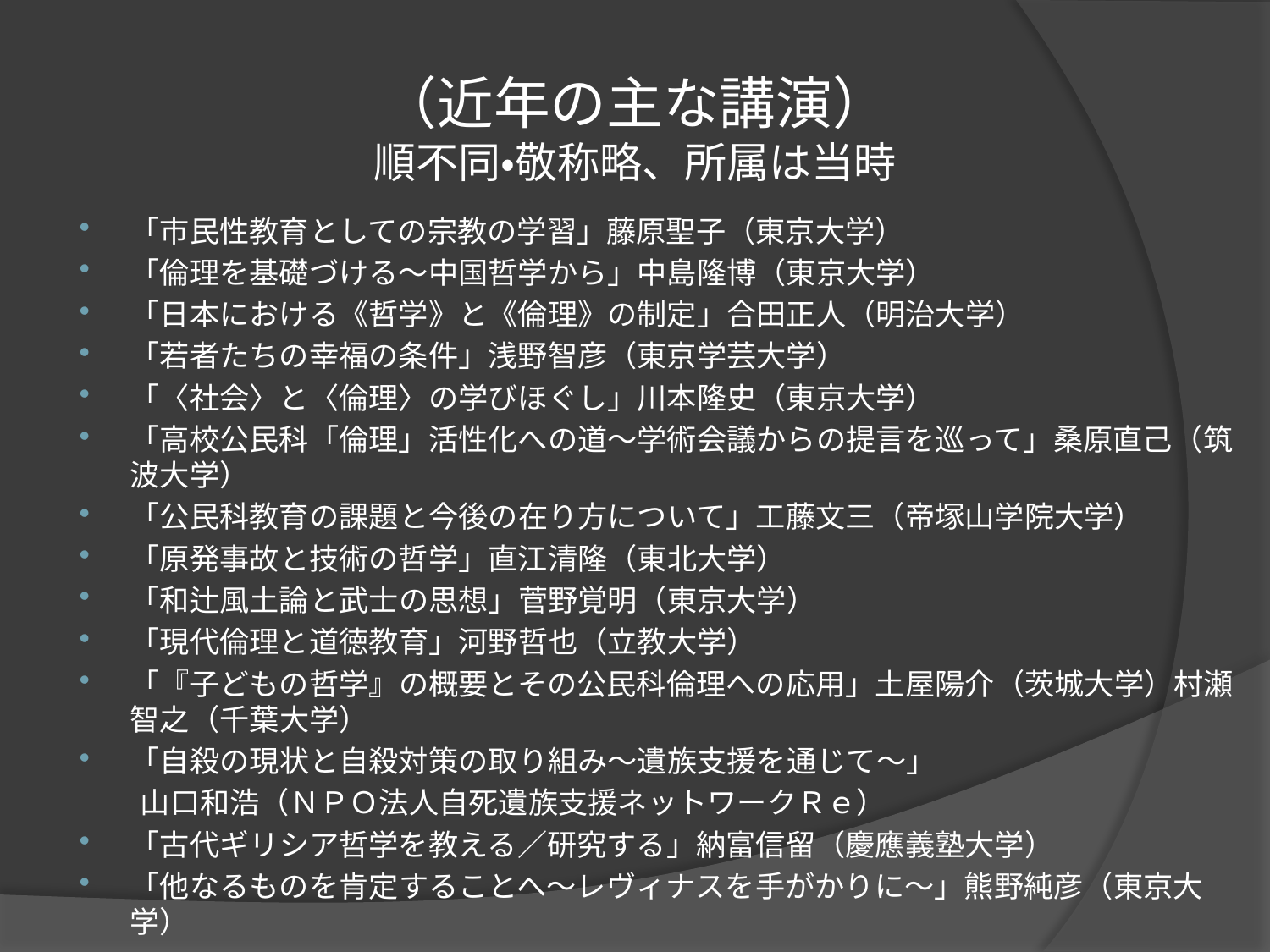

# （近年の主な講演） 順不同・敬称略、所属は当時
「市民性教育としての宗教の学習」藤原聖子（東京大学）
「倫理を基礎づける～中国哲学から」中島隆博（東京大学）
「日本における《哲学》と《倫理》の制定」合田正人（明治大学）
「若者たちの幸福の条件」浅野智彦（東京学芸大学）
「〈社会〉と〈倫理〉の学びほぐし」川本隆史（東京大学）
「高校公民科「倫理」活性化への道～学術会議からの提言を巡って」桑原直己（筑波大学）
「公民科教育の課題と今後の在り方について」工藤文三（帝塚山学院大学）
「原発事故と技術の哲学」直江清隆（東北大学）
「和辻風土論と武士の思想」菅野覚明（東京大学）
「現代倫理と道徳教育」河野哲也（立教大学）
「『子どもの哲学』の概要とその公民科倫理への応用」土屋陽介（茨城大学）村瀬智之（千葉大学）
「自殺の現状と自殺対策の取り組み～遺族支援を通じて～」
　　山口和浩（ＮＰＯ法人自死遺族支援ネットワークＲｅ）
「古代ギリシア哲学を教える／研究する」納富信留（慶應義塾大学）
「他なるものを肯定することへ～レヴィナスを手がかりに～」熊野純彦（東京大学）